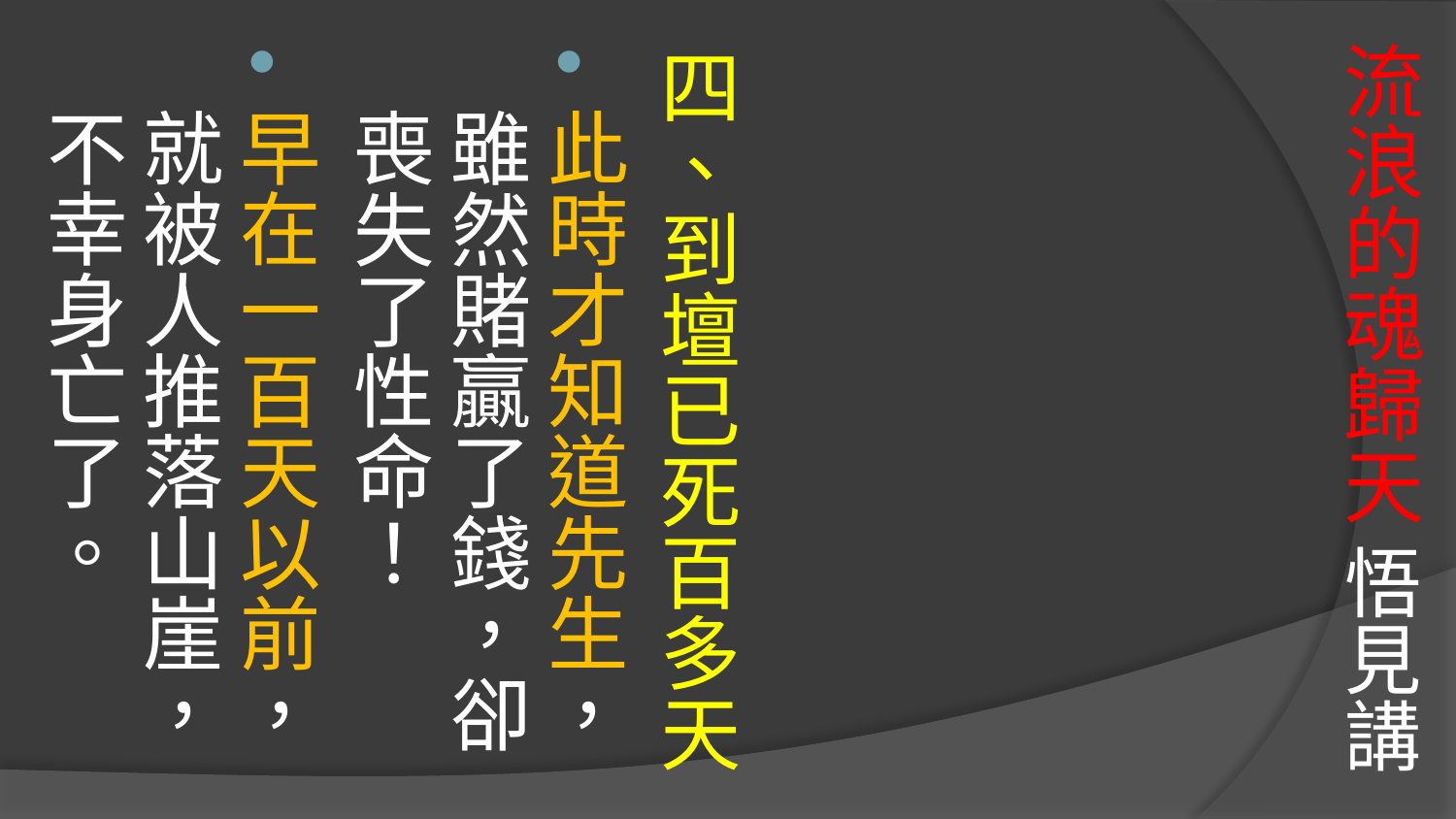

# 流浪的魂歸天 悟見講
四、到壇已死百多天
此時才知道先生，雖然賭贏了錢，卻喪失了性命！
早在一百天以前，就被人推落山崖，不幸身亡了。